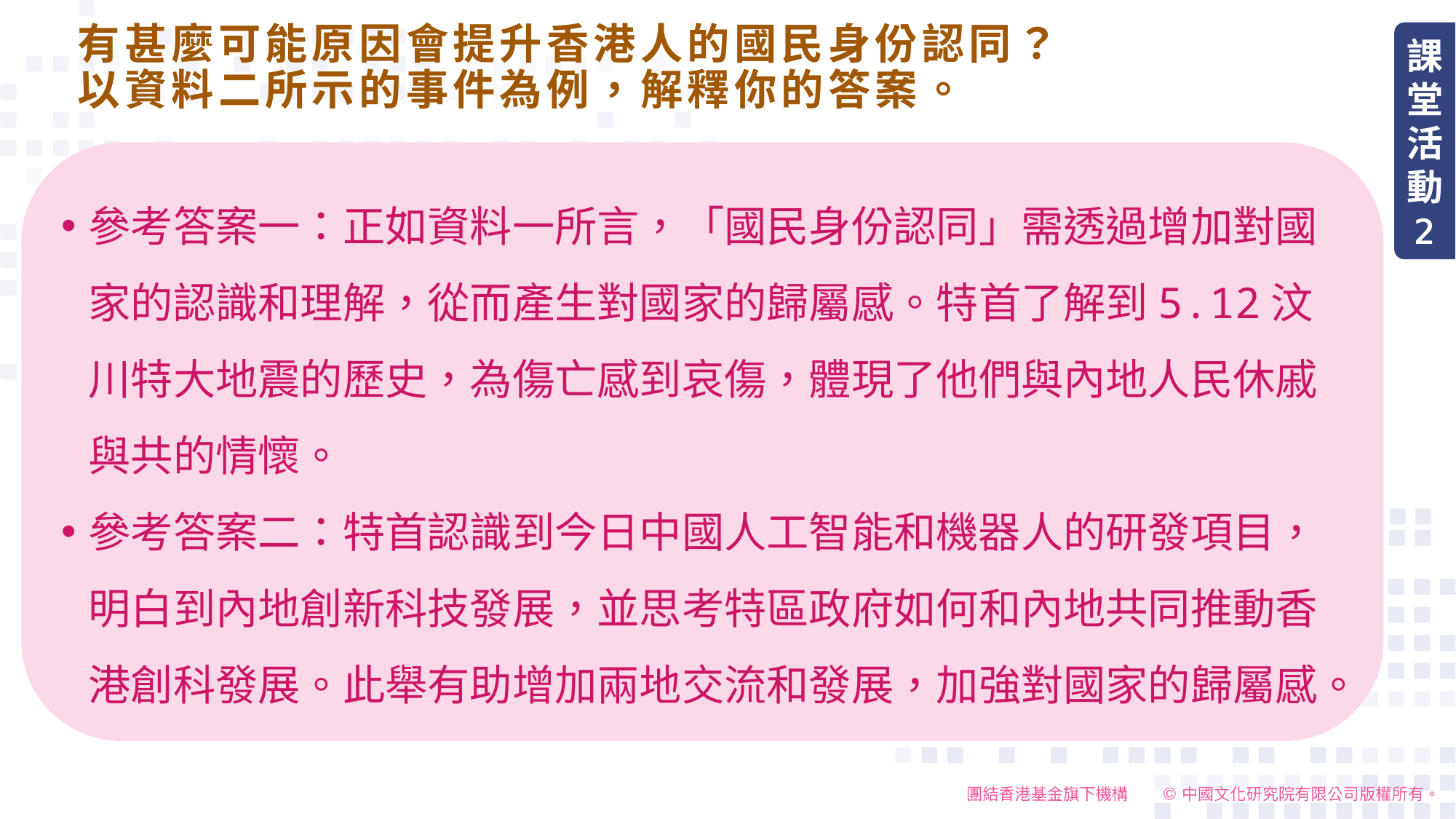

有甚麼可能原因會提升香港人的國民身份認同？以資料二所示的事件為例，解釋你的答案。
課堂活動
2

參考答案一：正如資料一所言，「國民身份認同」需透過增加對國家的認識和理解，從而產生對國家的歸屬感。特首了解到5.12汶川特大地震的歷史，為傷亡感到哀傷，體現了他們與內地人民休戚與共的情懷。
參考答案二：特首認識到今日中國人工智能和機器人的研發項目，明白到內地創新科技發展，並思考特區政府如何和內地共同推動香港創科發展。此舉有助增加兩地交流和發展，加強對國家的歸屬感。